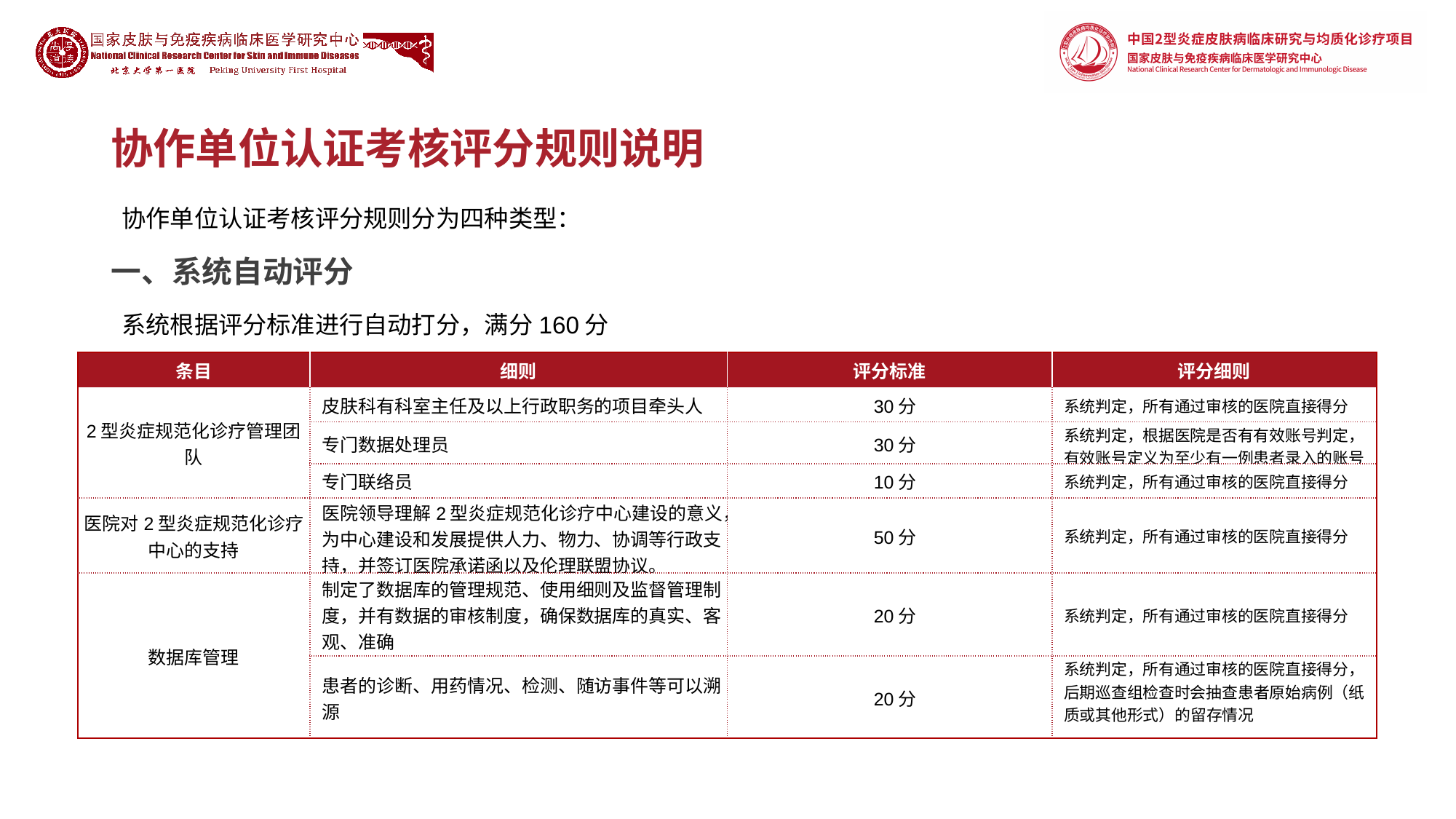

# 协作单位认证考核评分规则说明
协作单位认证考核评分规则分为四种类型：
一、系统自动评分
系统根据评分标准进行自动打分，满分160分
| 条目 | 细则 | 评分标准 | 评分细则 |
| --- | --- | --- | --- |
| 2型炎症规范化诊疗管理团队 | 皮肤科有科室主任及以上行政职务的项目牵头人 | 30分 | 系统判定，所有通过审核的医院直接得分 |
|  | 专门数据处理员 | 30分 | 系统判定，根据医院是否有有效账号判定，有效账号定义为至少有一例患者录入的账号 |
|  | 专门联络员 | 10分 | 系统判定，所有通过审核的医院直接得分 |
| 医院对2型炎症规范化诊疗中心的支持 | 医院领导理解2型炎症规范化诊疗中心建设的意义，为中心建设和发展提供人力、物力、协调等行政支持，并签订医院承诺函以及伦理联盟协议。 | 50分 | 系统判定，所有通过审核的医院直接得分 |
| 数据库管理 | 制定了数据库的管理规范、使用细则及监督管理制度，并有数据的审核制度，确保数据库的真实、客观、准确 | 20分 | 系统判定，所有通过审核的医院直接得分 |
|  | 患者的诊断、用药情况、检测、随访事件等可以溯源 | 20分 | 系统判定，所有通过审核的医院直接得分，后期巡查组检查时会抽查患者原始病例（纸质或其他形式）的留存情况 |